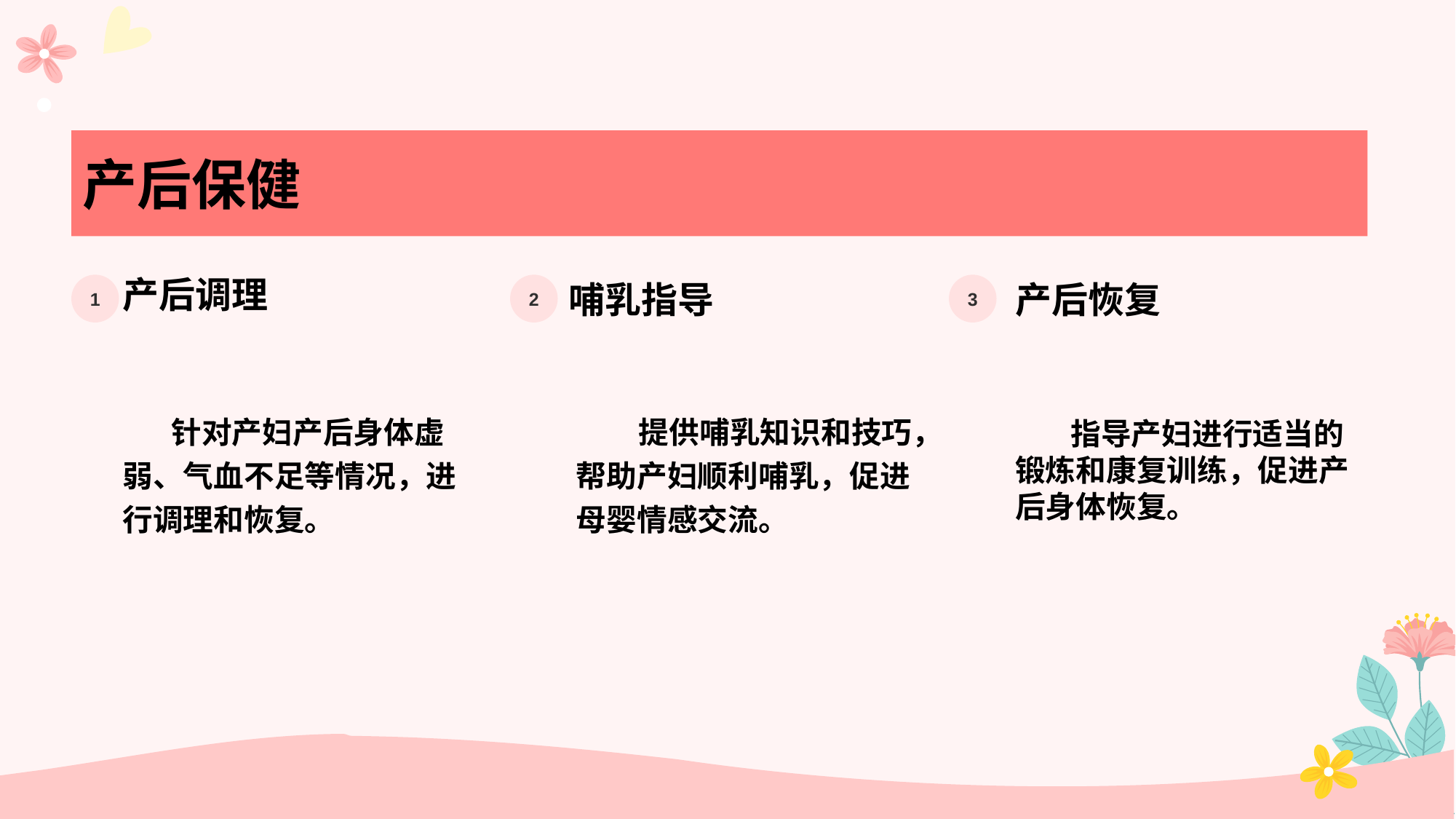

产后保健
产后调理
1
      针对产妇产后身体虚弱、气血不足等情况，进行调理和恢复。
哺乳指导
2
        提供哺乳知识和技巧，帮助产妇顺利哺乳，促进母婴情感交流。
产后恢复
3
       指导产妇进行适当的锻炼和康复训练，促进产后身体恢复。